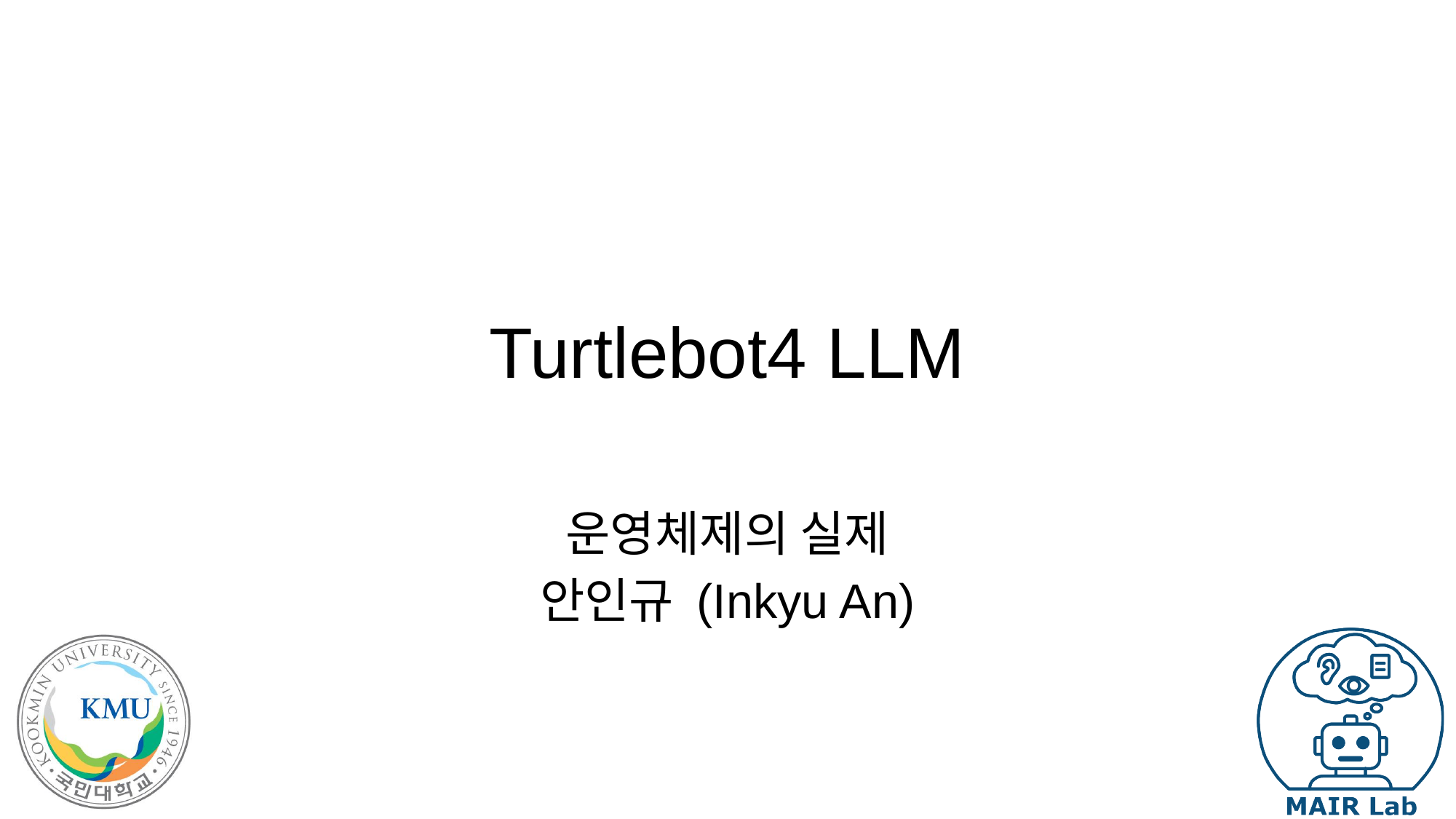

# Turtlebot4 LLM
운영체제의 실제
안인규 (Inkyu An)